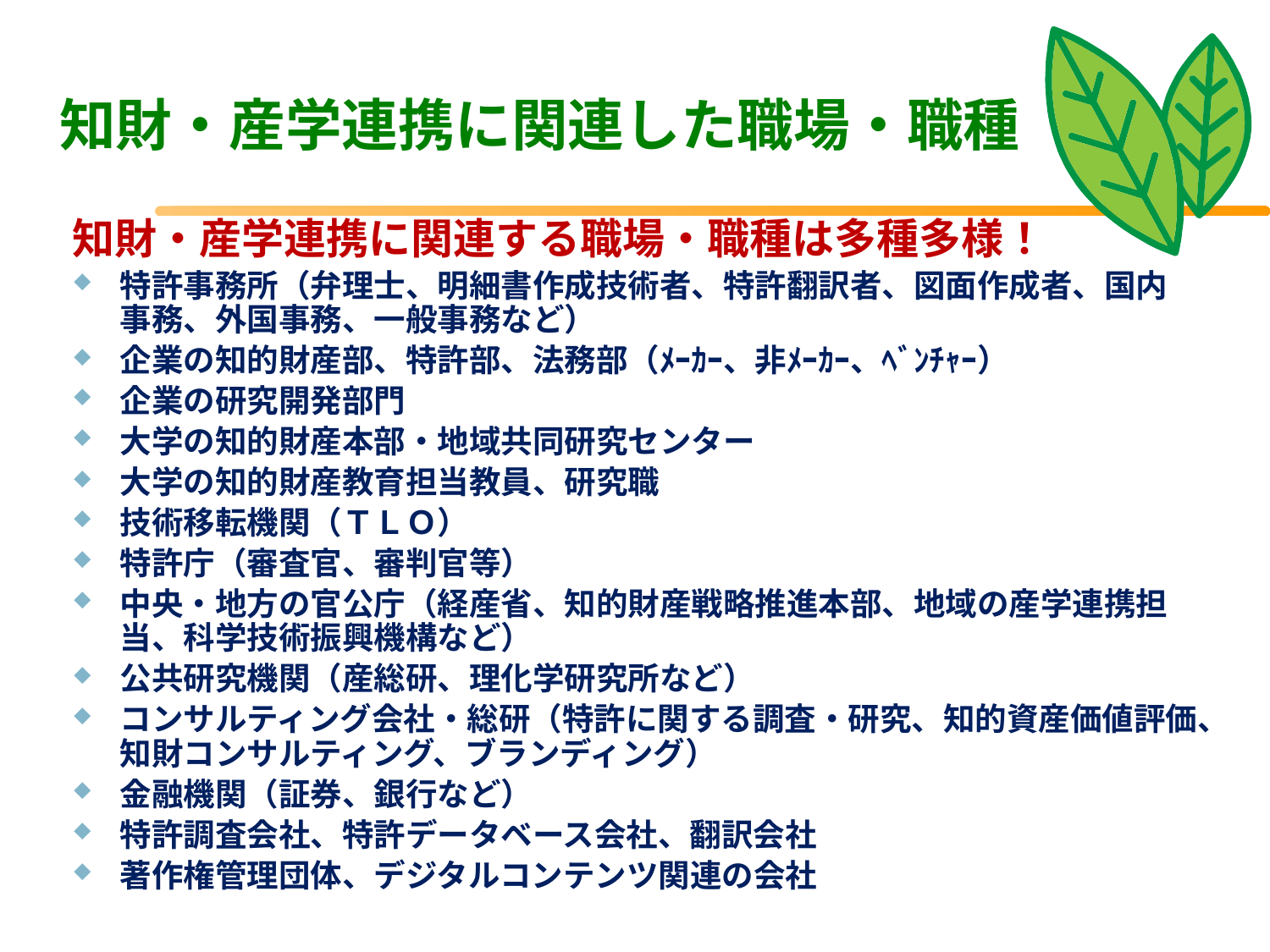

# 知財・産学連携に関連した職場・職種
知財・産学連携に関連する職場・職種は多種多様！
特許事務所（弁理士、明細書作成技術者、特許翻訳者、図面作成者、国内事務、外国事務、一般事務など）
企業の知的財産部、特許部、法務部（ﾒｰｶｰ、非ﾒｰｶｰ、ﾍﾞﾝﾁｬｰ）
企業の研究開発部門
大学の知的財産本部・地域共同研究センター
大学の知的財産教育担当教員、研究職
技術移転機関（ＴＬＯ）
特許庁（審査官、審判官等）
中央・地方の官公庁（経産省、知的財産戦略推進本部、地域の産学連携担当、科学技術振興機構など）
公共研究機関（産総研、理化学研究所など）
コンサルティング会社・総研（特許に関する調査・研究、知的資産価値評価、知財コンサルティング、ブランディング）
金融機関（証券、銀行など）
特許調査会社、特許データベース会社、翻訳会社
著作権管理団体、デジタルコンテンツ関連の会社